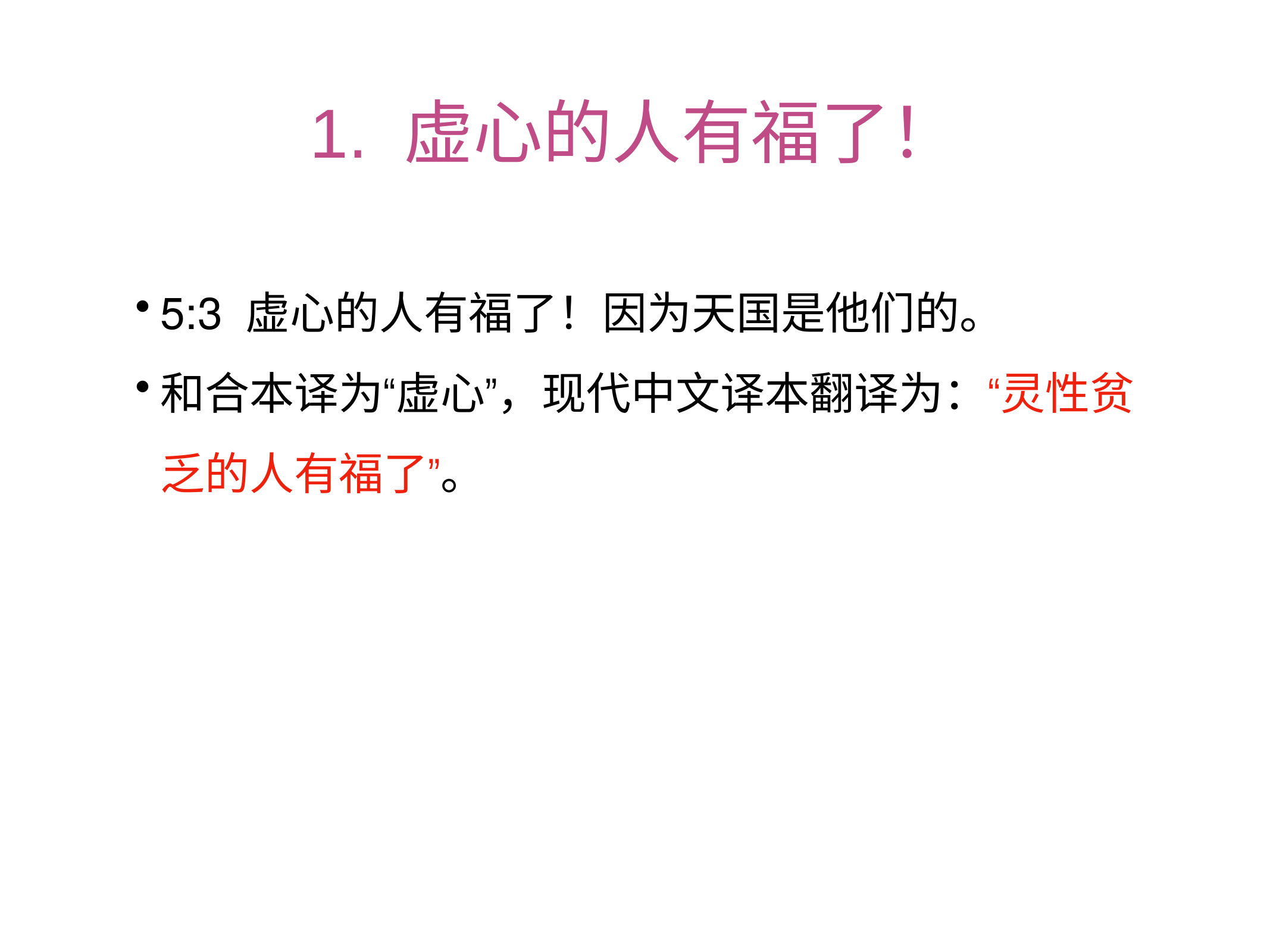

# 1. 虚心的人有福了！
5:3 虚心的人有福了！因为天国是他们的。
和合本译为“虚心”，现代中文译本翻译为：“灵性贫乏的人有福了”。